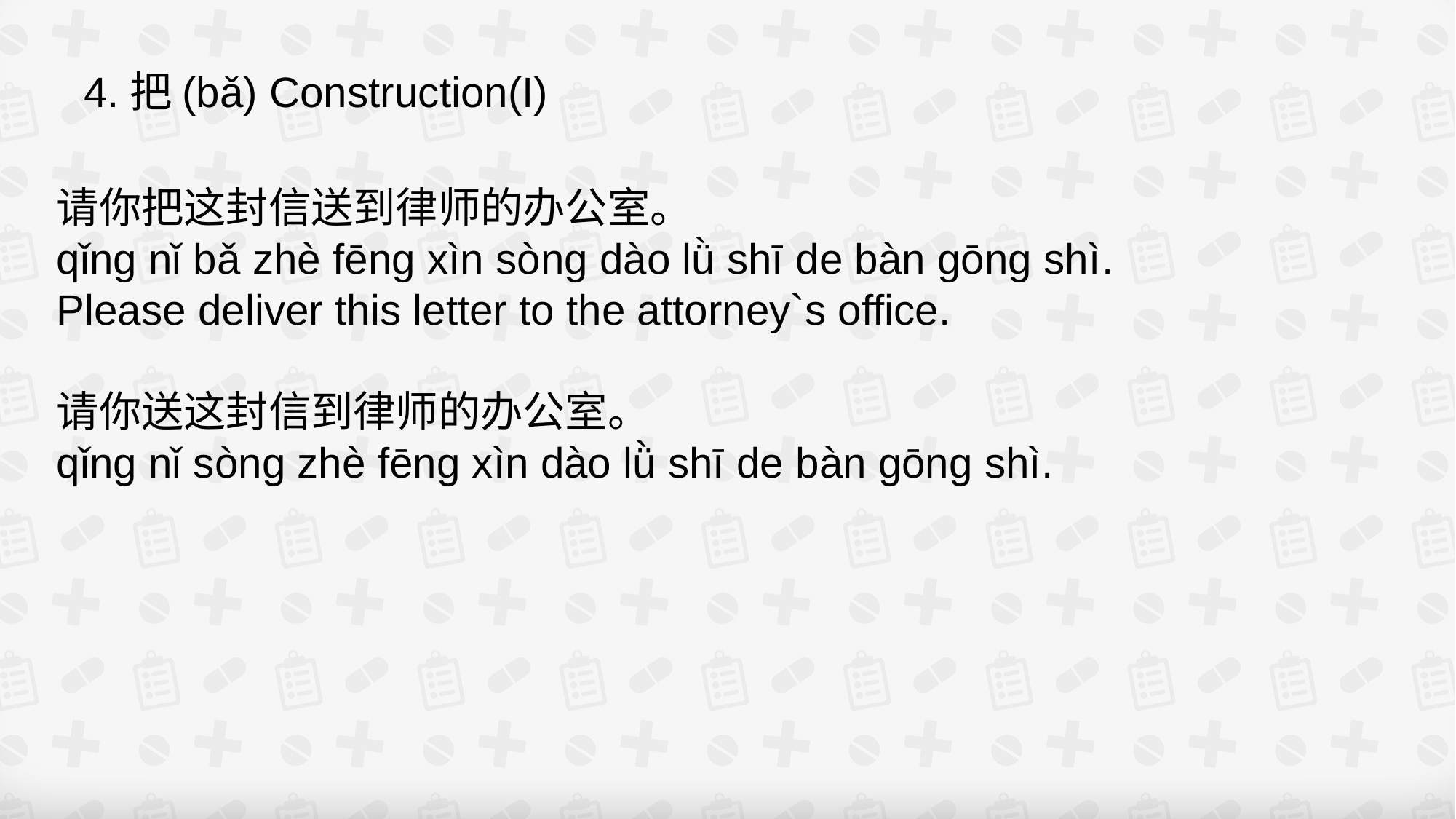

4.把(bǎ) Construction(I)
请你把这封信送到律师的办公室。
qǐng nǐ bǎ zhè fēng xìn sòng dào lǜ shī de bàn gōng shì.
Please deliver this letter to the attorney`s office.

请你送这封信到律师的办公室。
qǐng nǐ sòng zhè fēng xìn dào lǜ shī de bàn gōng shì.